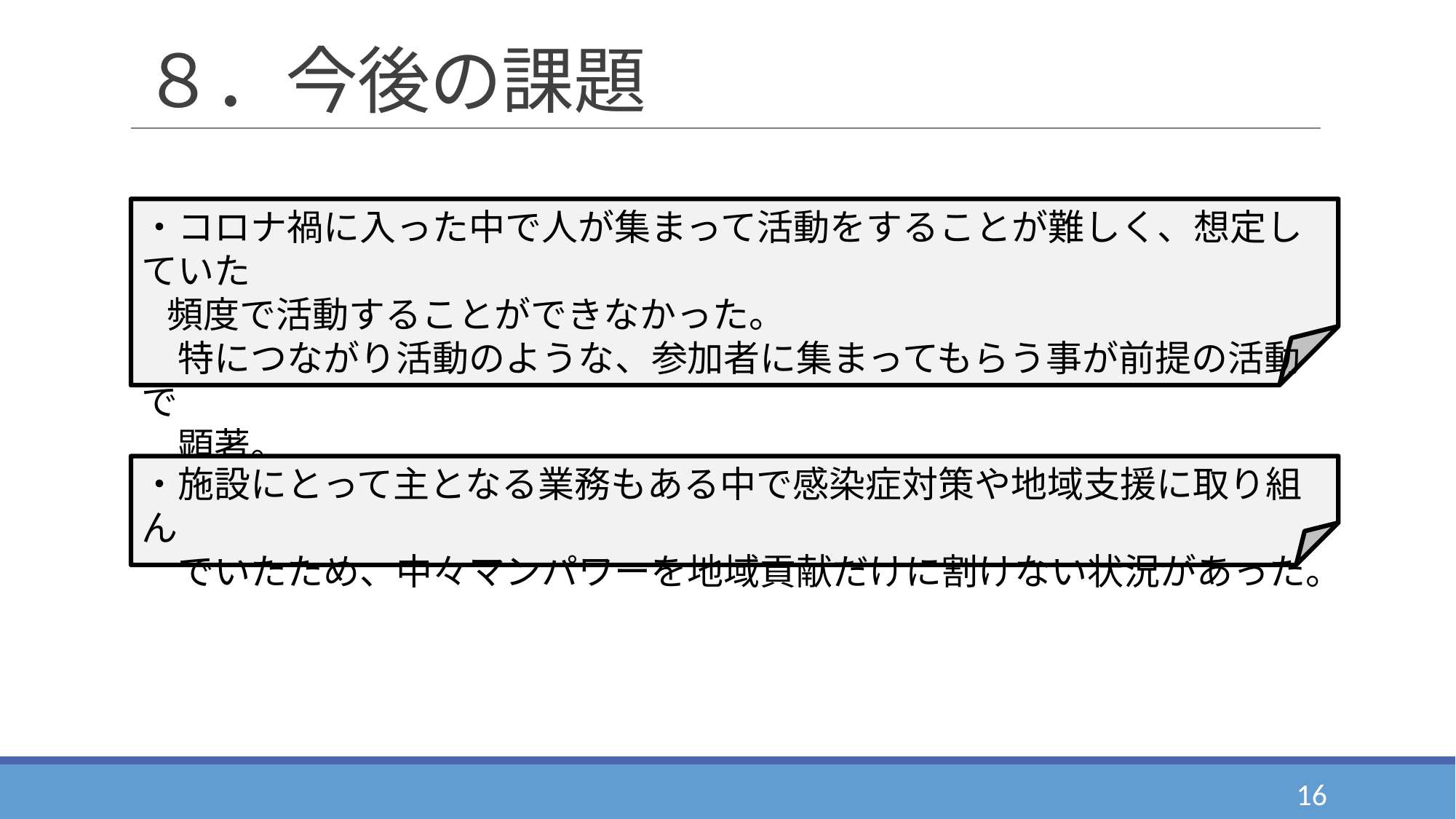

# ８．今後の課題
・コロナ禍に入った中で人が集まって活動をすることが難しく、想定していた
  頻度で活動することができなかった。
　特につながり活動のような、参加者に集まってもらう事が前提の活動で
　顕著。
・施設にとって主となる業務もある中で感染症対策や地域支援に取り組ん
　でいたため、中々マンパワーを地域貢献だけに割けない状況があった。

16